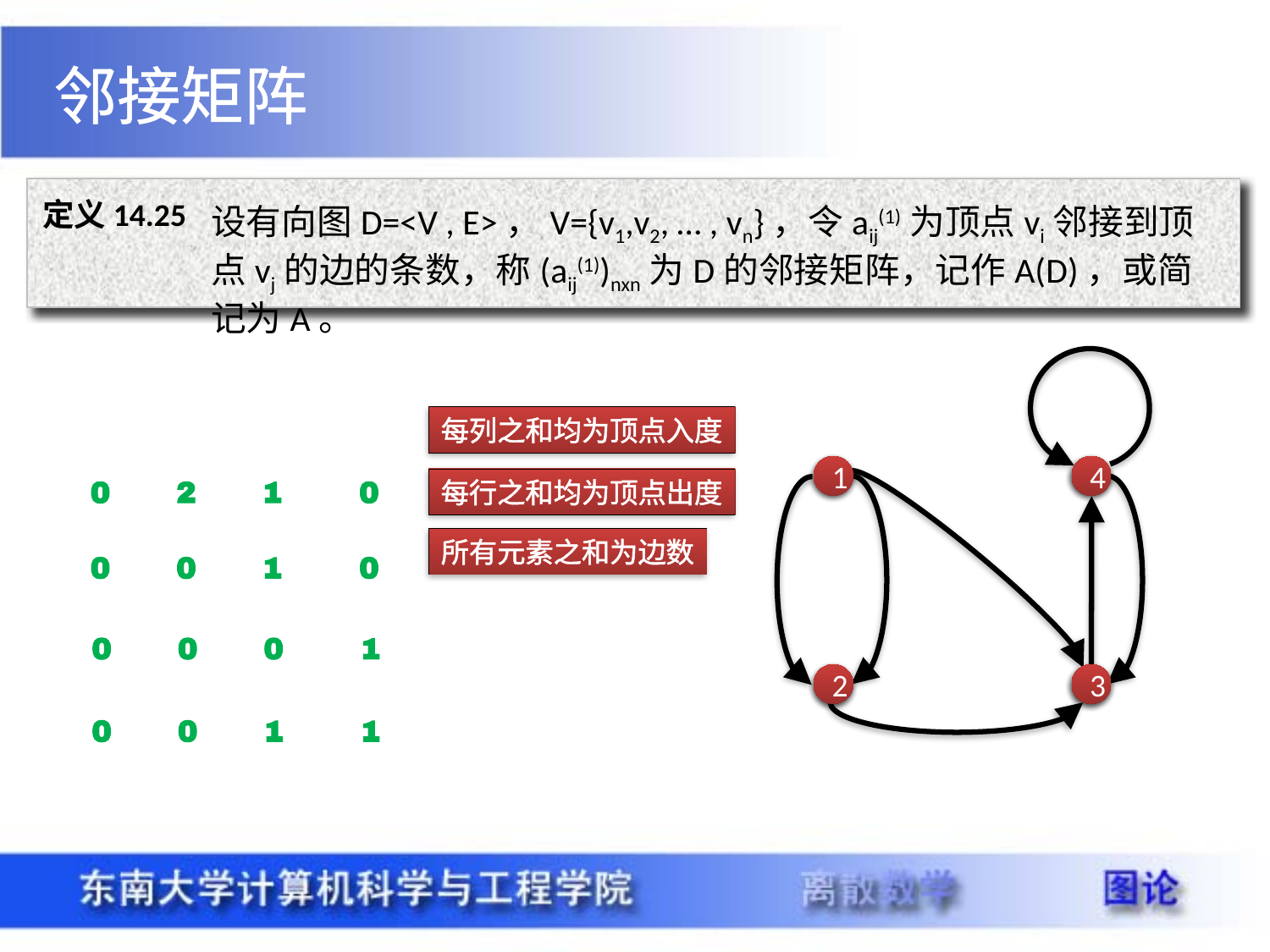

邻接矩阵

定义14.25
设有向图D=<V , E>，V={v1,v2, … , vn}，令aij(1)为顶点vi邻接到顶点vj的边的条数，称(aij(1))nxn为D的邻接矩阵，记作A(D)，或简记为A。

每列之和均为顶点入度

1
1
1
4
4
4
0      2      1       0
每行之和均为顶点出度

所有元素之和为边数
0      0      1       0

0      0      0       1
2
2
2
3
3
3
0      0      1       1